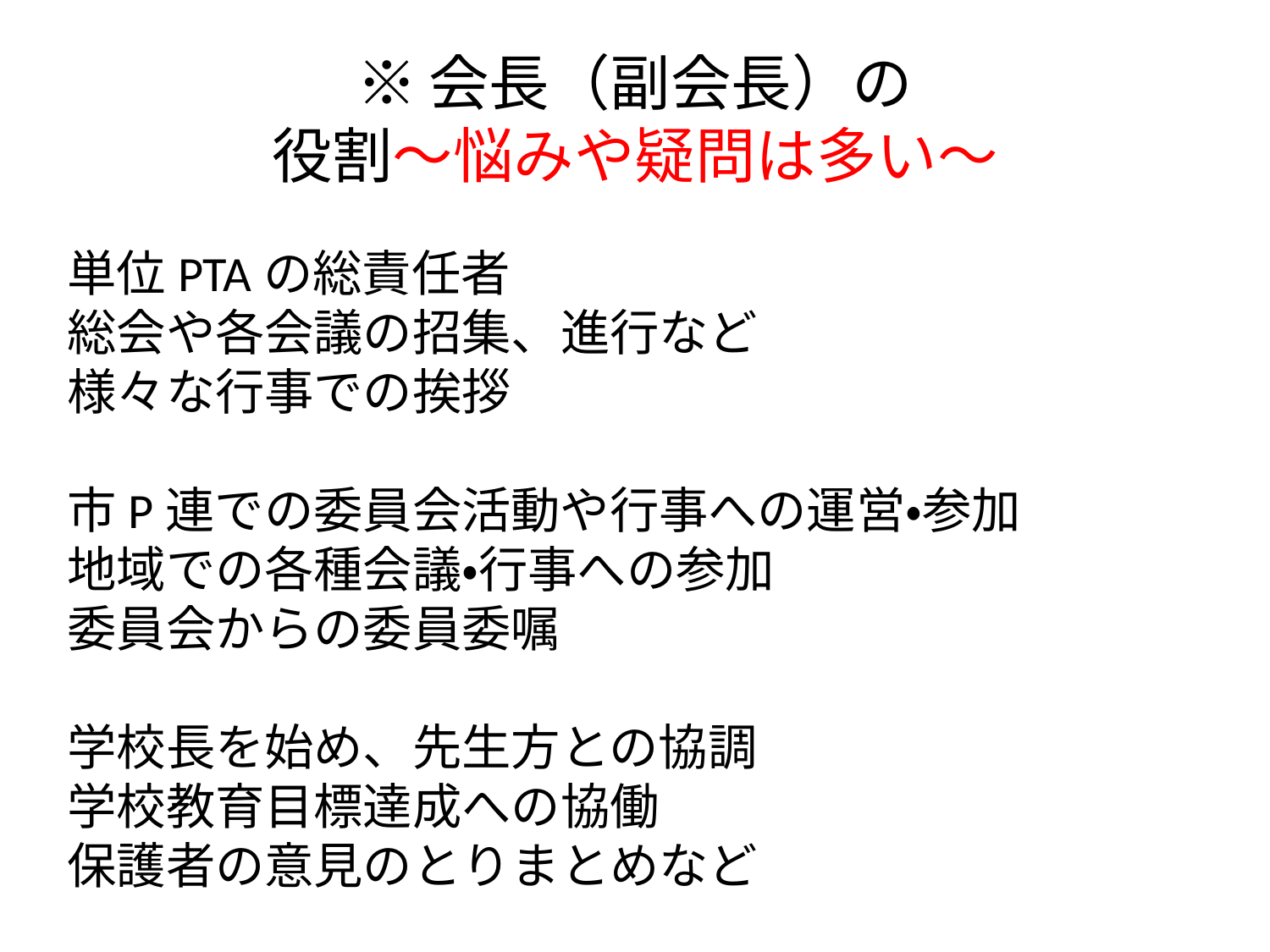

# ※会長（副会長）の 役割～悩みや疑問は多い～
単位PTAの総責任者
総会や各会議の招集、進行など
様々な行事での挨拶

市P連での委員会活動や行事への運営・参加
地域での各種会議・行事への参加
委員会からの委員委嘱

学校長を始め、先生方との協調
学校教育目標達成への協働
保護者の意見のとりまとめなど